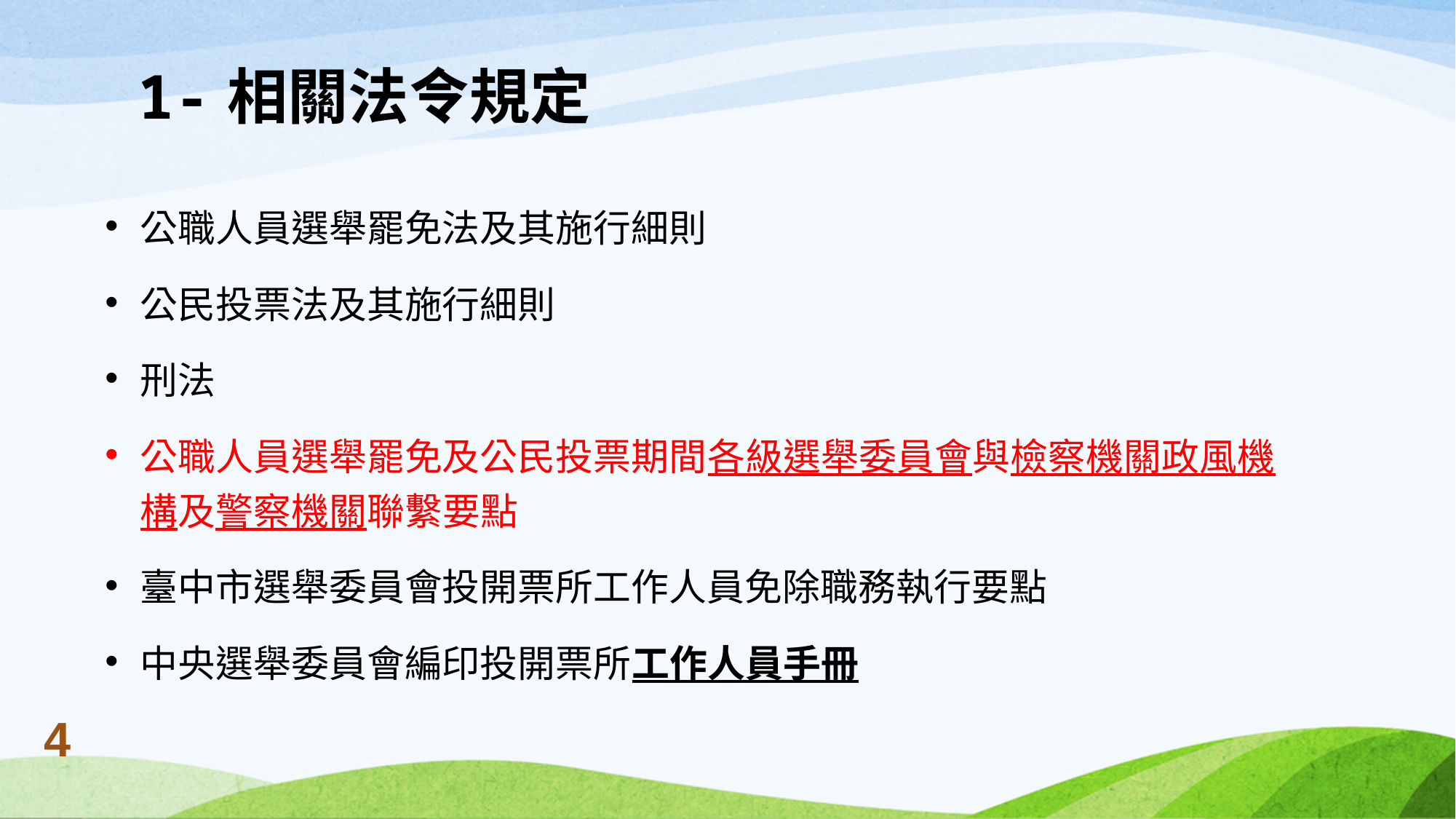

# 1-相關法令規定
公職人員選舉罷免法及其施行細則
公民投票法及其施行細則
刑法
公職人員選舉罷免及公民投票期間各級選舉委員會與檢察機關政風機構及警察機關聯繫要點
臺中市選舉委員會投開票所工作人員免除職務執行要點
中央選舉委員會編印投開票所工作人員手冊

4